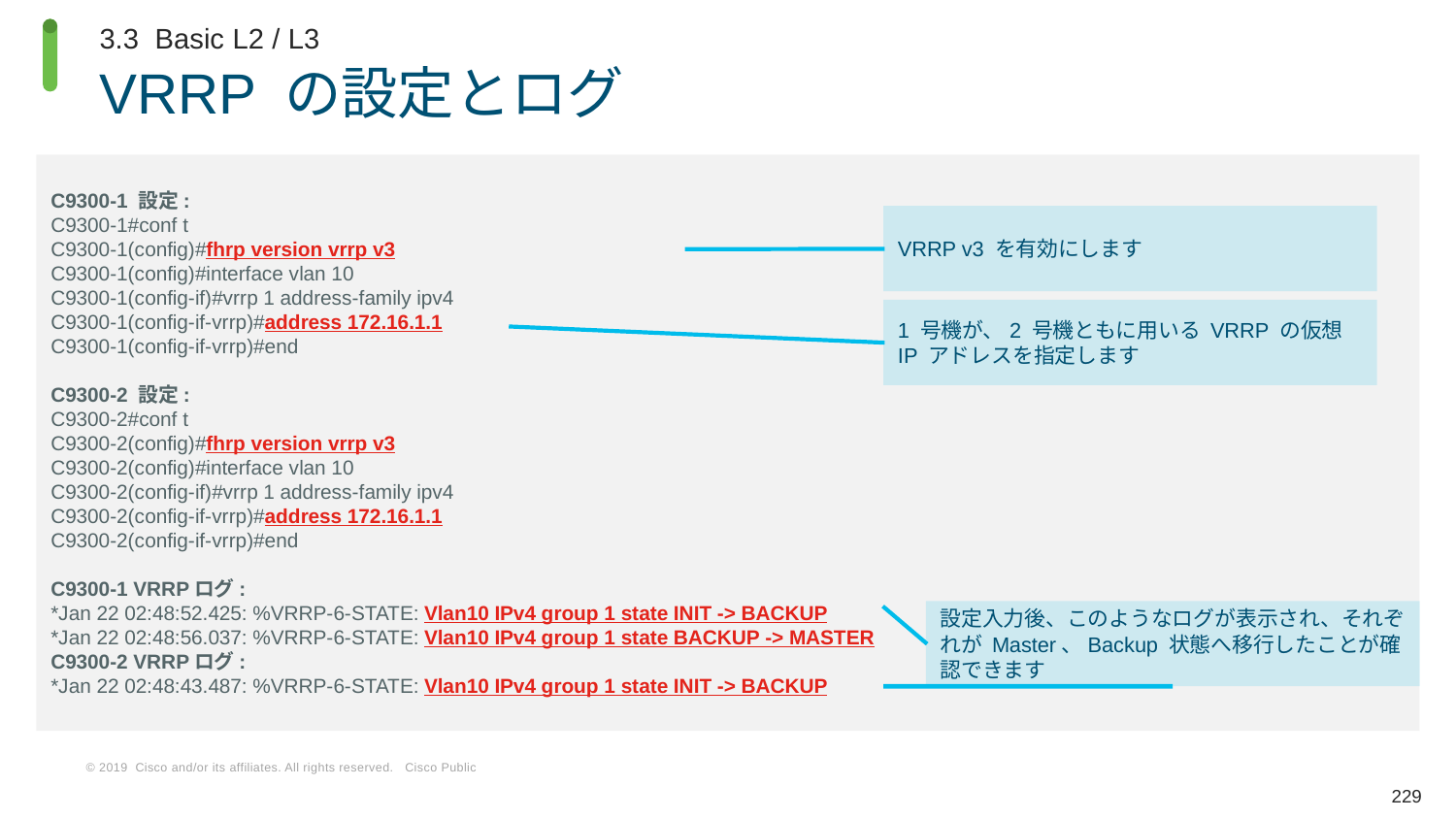

3.3  Basic L2 / L3
# VRRP の設定とログ
C9300-1 設定:
C9300-1#conf t
C9300-1(config)#fhrp version vrrp v3
C9300-1(config)#interface vlan 10
C9300-1(config-if)#vrrp 1 address-family ipv4
C9300-1(config-if-vrrp)#address 172.16.1.1
C9300-1(config-if-vrrp)#end

C9300-2 設定:
C9300-2#conf t
C9300-2(config)#fhrp version vrrp v3
C9300-2(config)#interface vlan 10
C9300-2(config-if)#vrrp 1 address-family ipv4
C9300-2(config-if-vrrp)#address 172.16.1.1
C9300-2(config-if-vrrp)#end

C9300-1 VRRPログ:
*Jan 22 02:48:52.425: %VRRP-6-STATE: Vlan10 IPv4 group 1 state INIT -> BACKUP
*Jan 22 02:48:56.037: %VRRP-6-STATE: Vlan10 IPv4 group 1 state BACKUP -> MASTER
C9300-2 VRRPログ:
*Jan 22 02:48:43.487: %VRRP-6-STATE: Vlan10 IPv4 group 1 state INIT -> BACKUP
VRRP v3 を有効にします
1 号機が、2 号機ともに用いる VRRP の仮想 IP アドレスを指定します
設定入力後、このようなログが表示され、それぞれが Master、Backup 状態へ移行したことが確認できます
229